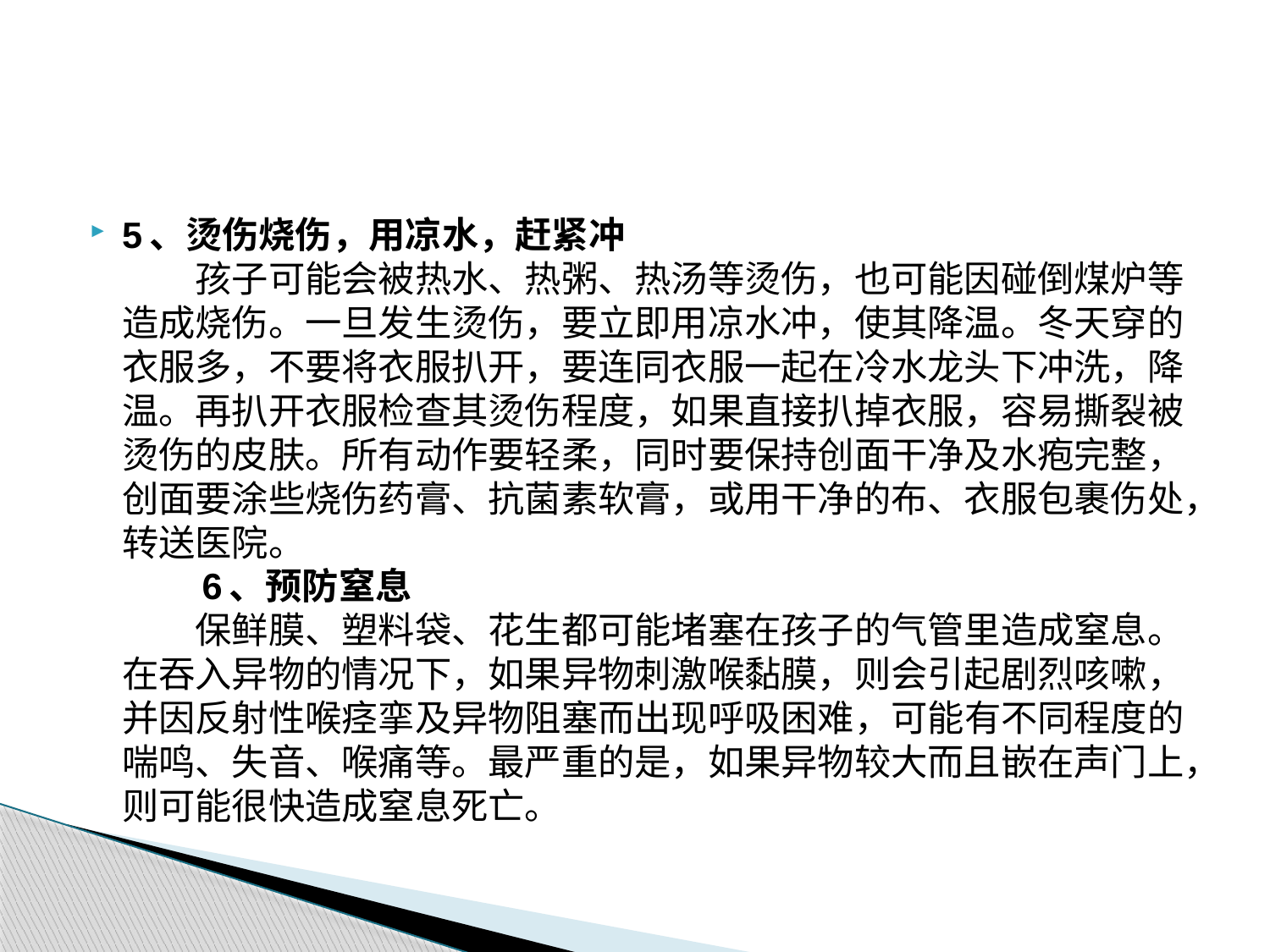

#
5、烫伤烧伤，用凉水，赶紧冲
　　孩子可能会被热水、热粥、热汤等烫伤，也可能因碰倒煤炉等造成烧伤。一旦发生烫伤，要立即用凉水冲，使其降温。冬天穿的衣服多，不要将衣服扒开，要连同衣服一起在冷水龙头下冲洗，降温。再扒开衣服检查其烫伤程度，如果直接扒掉衣服，容易撕裂被烫伤的皮肤。所有动作要轻柔，同时要保持创面干净及水疱完整，创面要涂些烧伤药膏、抗菌素软膏，或用干净的布、衣服包裹伤处，转送医院。
　　6、预防窒息
　　保鲜膜、塑料袋、花生都可能堵塞在孩子的气管里造成窒息。在吞入异物的情况下，如果异物刺激喉黏膜，则会引起剧烈咳嗽，并因反射性喉痉挛及异物阻塞而出现呼吸困难，可能有不同程度的喘鸣、失音、喉痛等。最严重的是，如果异物较大而且嵌在声门上，则可能很快造成窒息死亡。